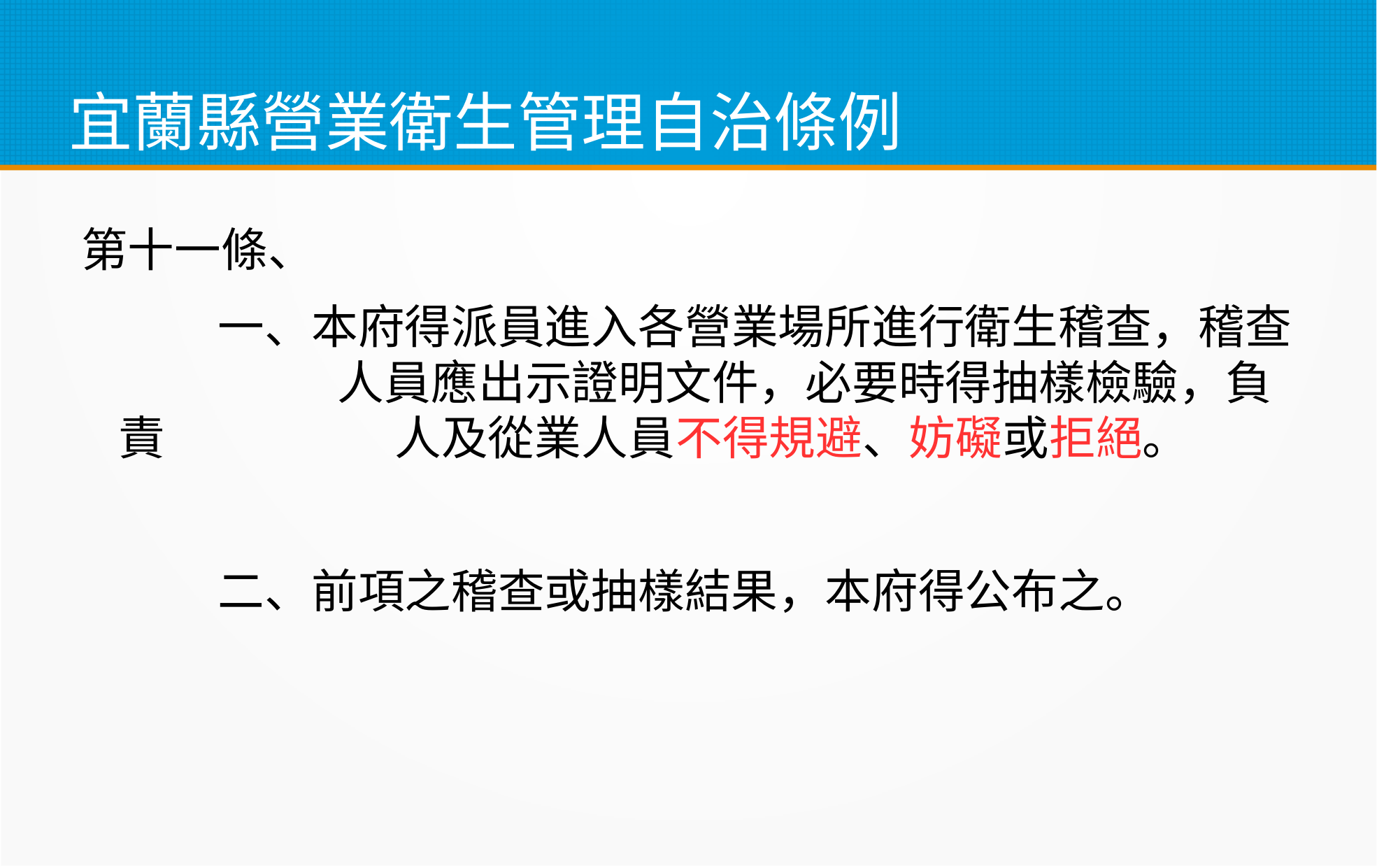

宜蘭縣營業衛生管理自治條例
第十一條、
            一、本府得派員進入各營業場所進行衛生稽查，稽查                      人員應出示證明文件，必要時得抽樣檢驗，負責                      人及從業人員不得規避、妨礙或拒絕。

            二、前項之稽查或抽樣結果，本府得公布之。